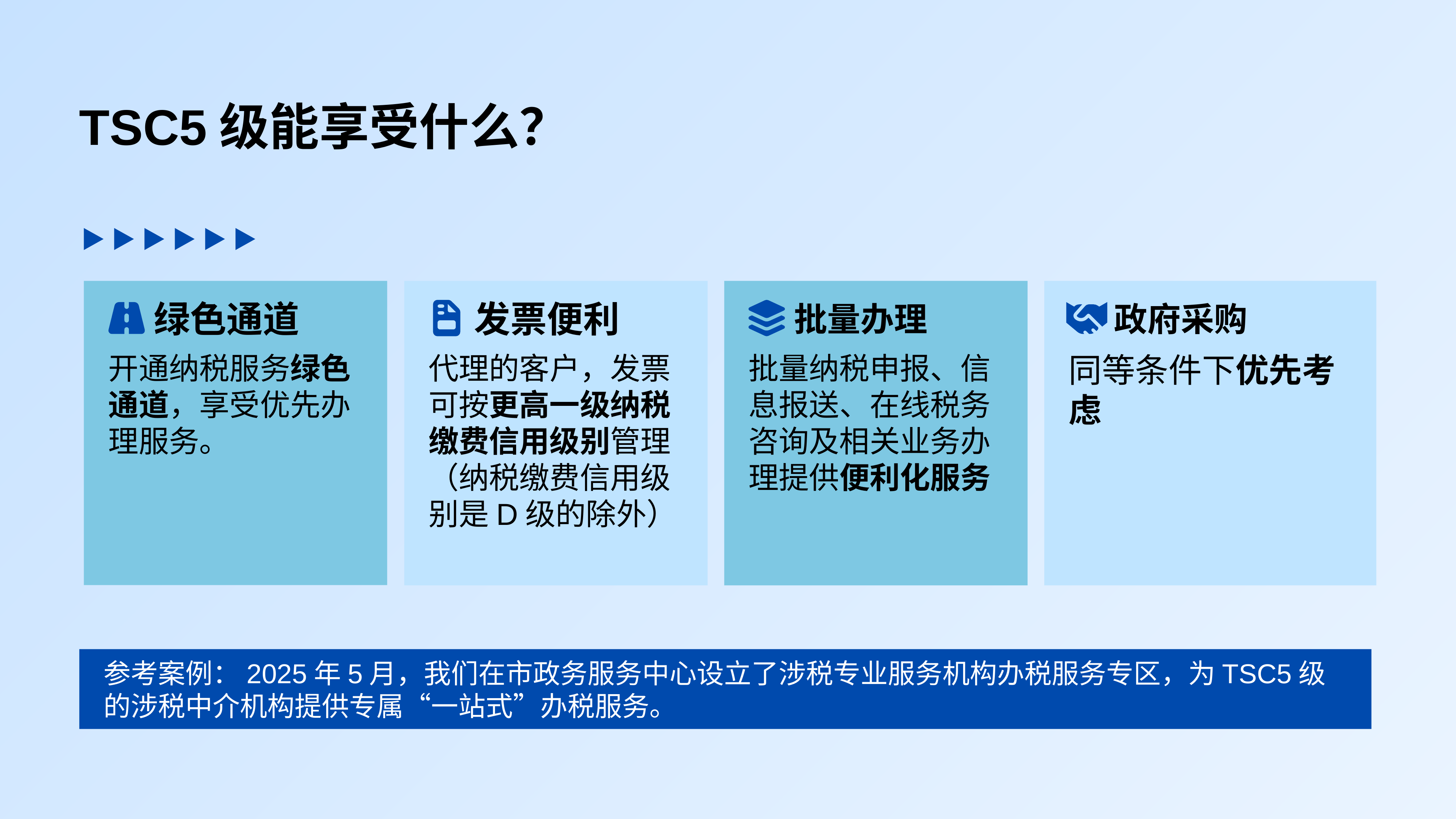

TSC5级能享受什么？

绿色通道

发票便利

批量办理

政府采购
开通纳税服务绿色通道，享受优先办理服务。
代理的客户，发票可按更高一级纳税缴费信用级别管理（纳税缴费信用级别是D级的除外）
批量纳税申报、信息报送、在线税务咨询及相关业务办理提供便利化服务
同等条件下优先考虑
参考案例：2025年5月，我们在市政务服务中心设立了涉税专业服务机构办税服务专区，为TSC5级的涉税中介机构提供专属“一站式”办税服务。